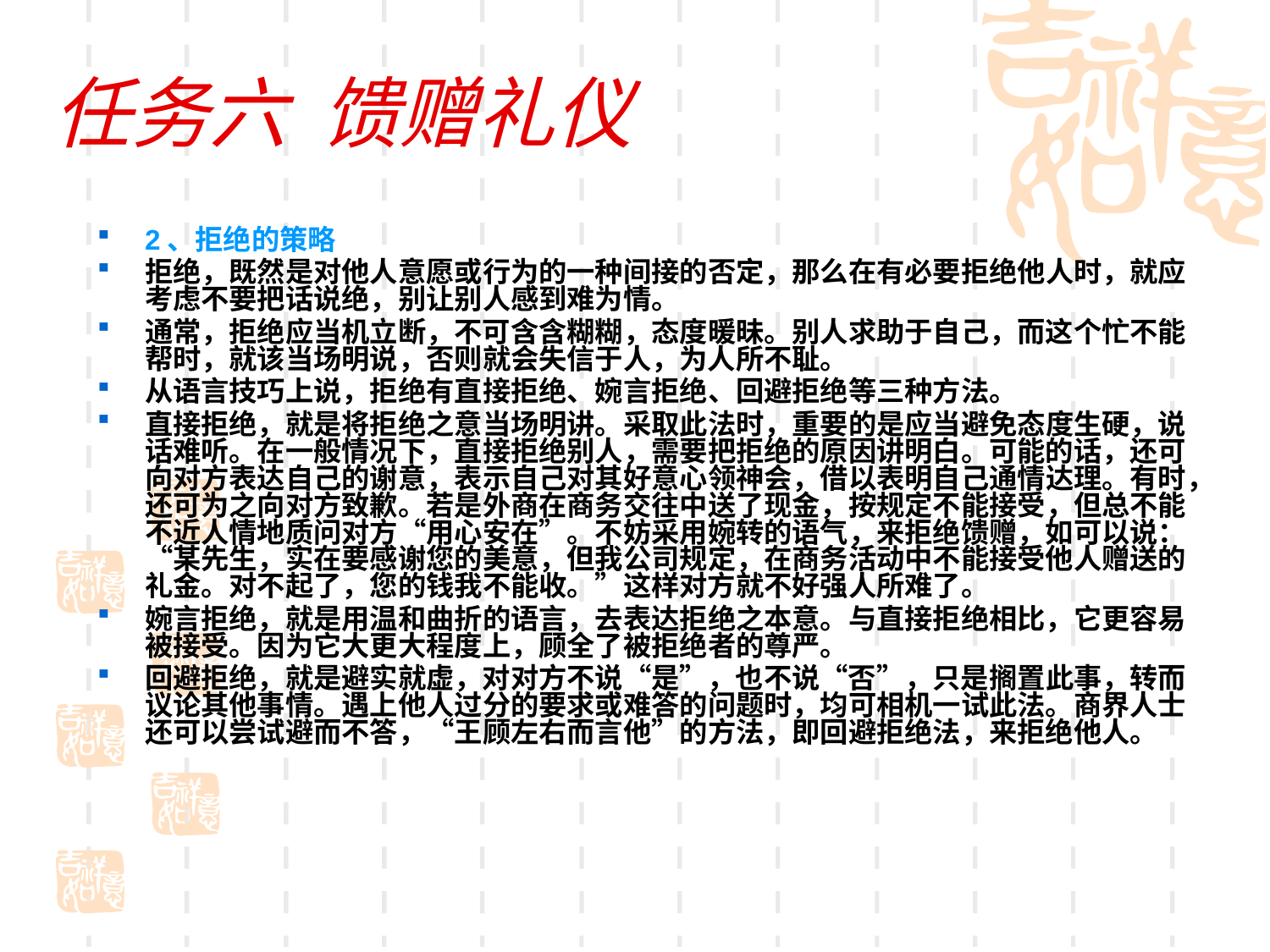

# 任务六  馈赠礼仪
2、拒绝的策略
拒绝，既然是对他人意愿或行为的一种间接的否定，那么在有必要拒绝他人时，就应考虑不要把话说绝，别让别人感到难为情。
通常，拒绝应当机立断，不可含含糊糊，态度暖昧。别人求助于自己，而这个忙不能帮时，就该当场明说，否则就会失信于人，为人所不耻。
从语言技巧上说，拒绝有直接拒绝、婉言拒绝、回避拒绝等三种方法。
直接拒绝，就是将拒绝之意当场明讲。采取此法时，重要的是应当避免态度生硬，说话难听。在一般情况下，直接拒绝别人，需要把拒绝的原因讲明白。可能的话，还可向对方表达自己的谢意，表示自己对其好意心领神会，借以表明自己通情达理。有时，还可为之向对方致歉。若是外商在商务交往中送了现金，按规定不能接受，但总不能不近人情地质问对方“用心安在”。不妨采用婉转的语气，来拒绝馈赠，如可以说：“某先生，实在要感谢您的美意，但我公司规定，在商务活动中不能接受他人赠送的礼金。对不起了，您的钱我不能收。”这样对方就不好强人所难了。
婉言拒绝，就是用温和曲折的语言，去表达拒绝之本意。与直接拒绝相比，它更容易被接受。因为它大更大程度上，顾全了被拒绝者的尊严。
回避拒绝，就是避实就虚，对对方不说“是”，也不说“否”，只是搁置此事，转而议论其他事情。遇上他人过分的要求或难答的问题时，均可相机一试此法。商界人士还可以尝试避而不答，“王顾左右而言他”的方法，即回避拒绝法，来拒绝他人。